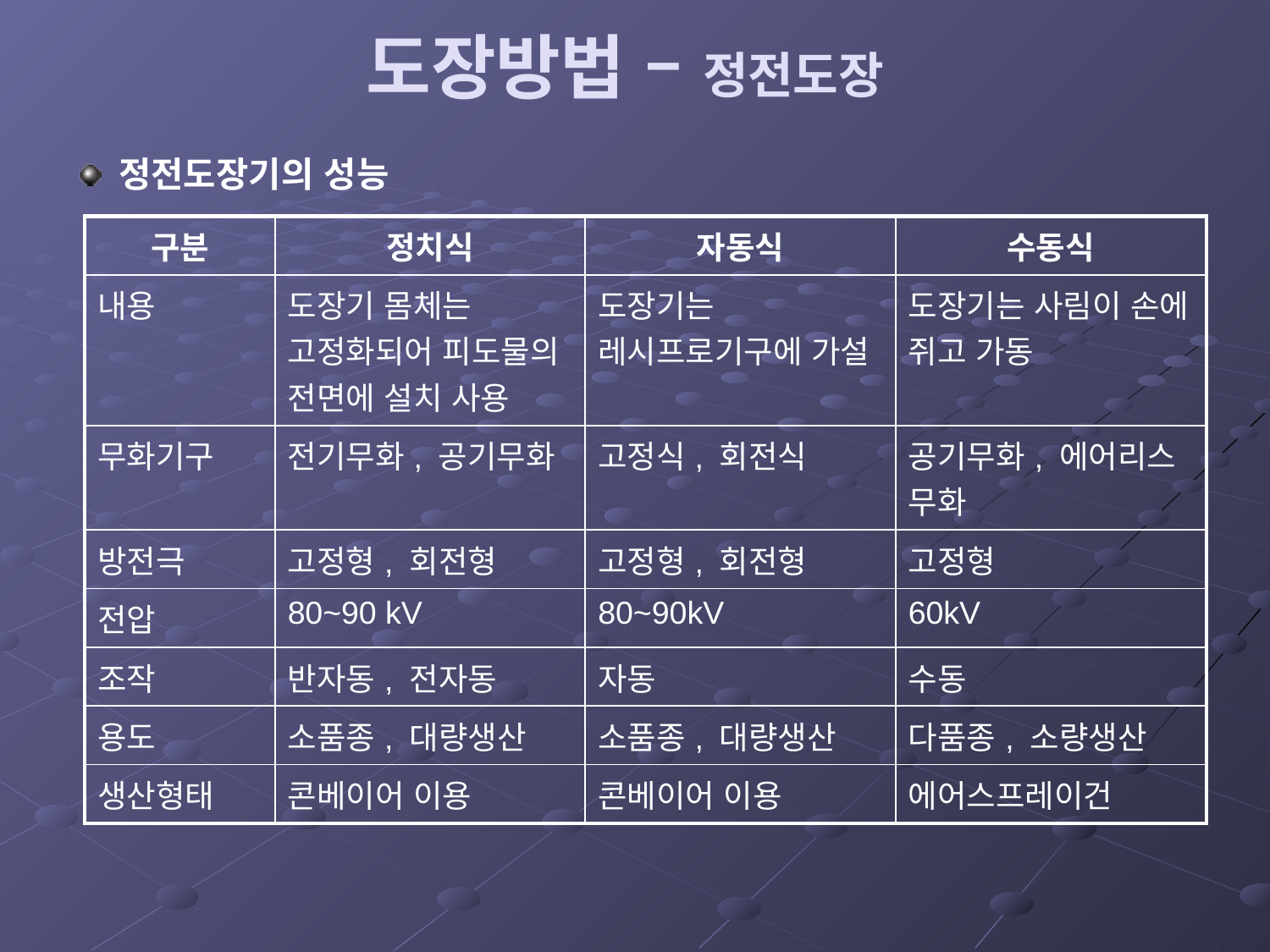

# 도장방법 – 정전도장
정전도장기의 성능

| 구분 | 정치식 | 자동식 | 수동식 |
| --- | --- | --- | --- |
| 내용 | 도장기 몸체는 고정화되어 피도물의 전면에 설치 사용 | 도장기는 레시프로기구에 가설 | 도장기는 사림이 손에 쥐고 가동 |
| 무화기구 | 전기무화, 공기무화 | 고정식, 회전식 | 공기무화, 에어리스 무화 |
| 방전극 | 고정형, 회전형 | 고정형, 회전형 | 고정형 |
| 전압 | 80~90 kV | 80~90kV | 60kV |
| 조작 | 반자동, 전자동 | 자동 | 수동 |
| 용도 | 소품종, 대량생산 | 소품종, 대량생산 | 다품종, 소량생산 |
| 생산형태 | 콘베이어 이용 | 콘베이어 이용 | 에어스프레이건 |